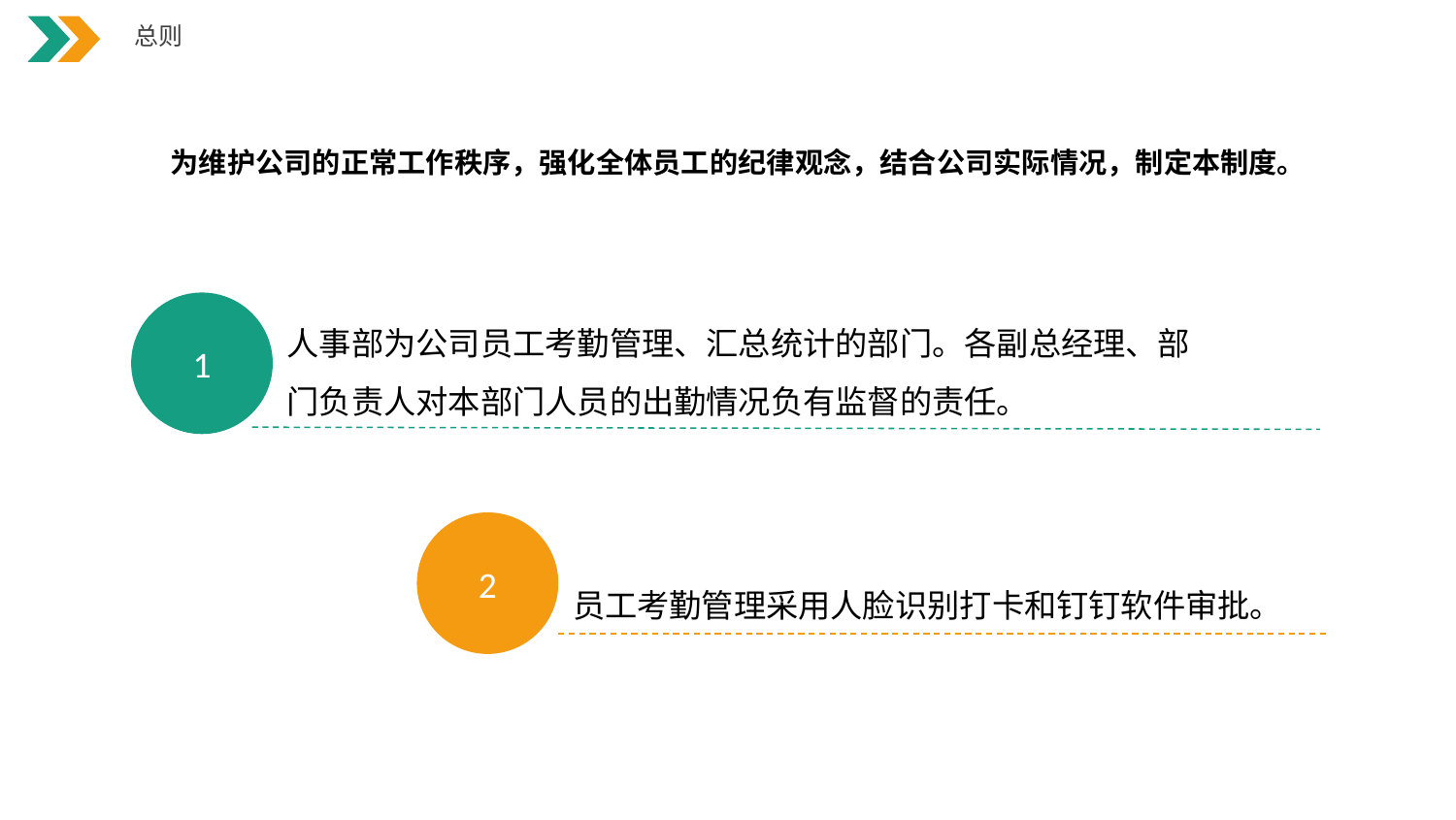

总则
为维护公司的正常工作秩序，强化全体员工的纪律观念，结合公司实际情况，制定本制度。
1
人事部为公司员工考勤管理、汇总统计的部门。各副总经理、部门负责人对本部门人员的出勤情况负有监督的责任。
2
员工考勤管理采用人脸识别打卡和钉钉软件审批。